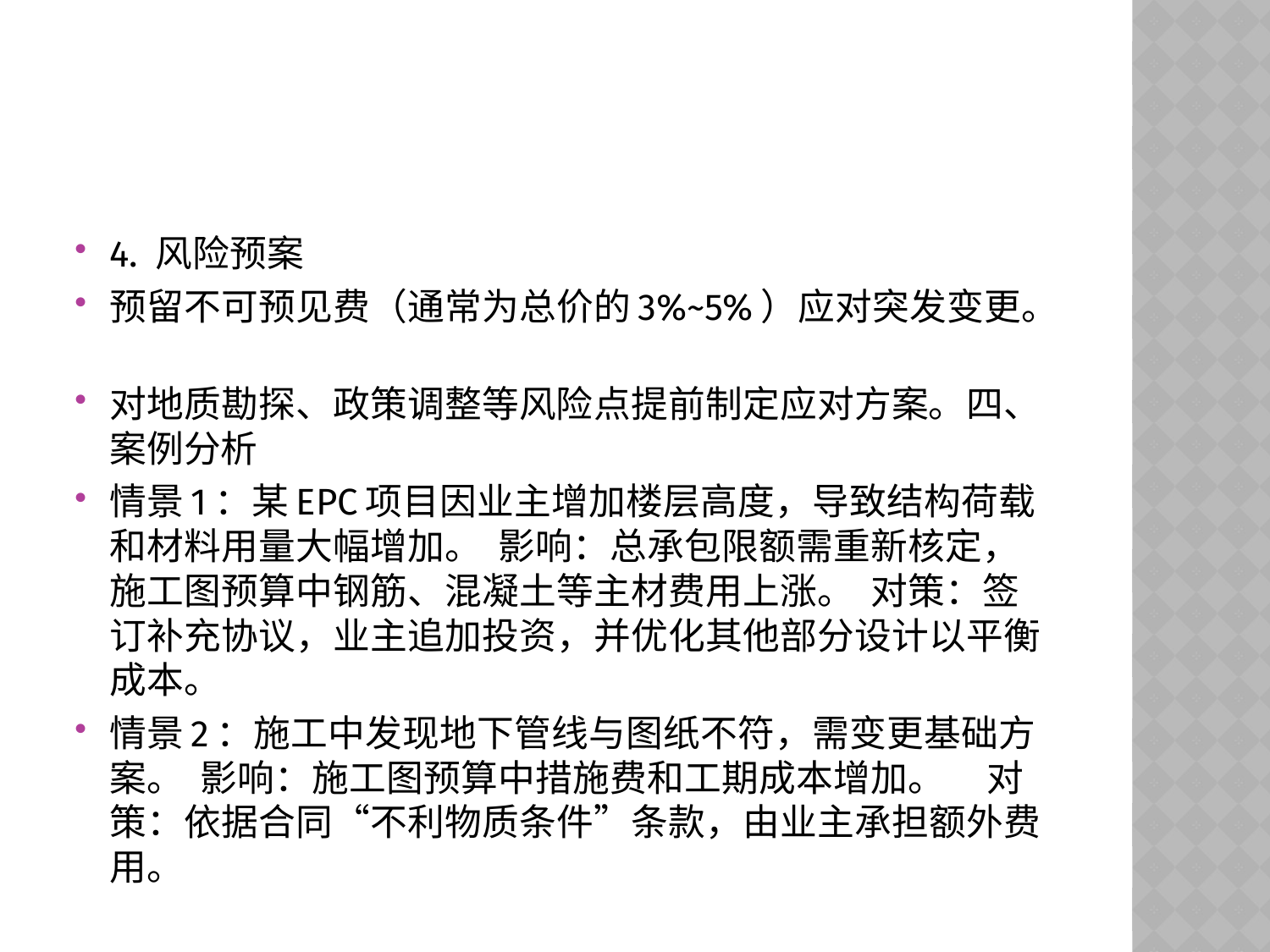

#
4. 风险预案
预留不可预见费（通常为总价的3%~5%）应对突发变更。
对地质勘探、政策调整等风险点提前制定应对方案。四、案例分析
情景1：某EPC项目因业主增加楼层高度，导致结构荷载和材料用量大幅增加。  影响：总承包限额需重新核定，施工图预算中钢筋、混凝土等主材费用上涨。  对策：签订补充协议，业主追加投资，并优化其他部分设计以平衡成本。
情景2：施工中发现地下管线与图纸不符，需变更基础方案。  影响：施工图预算中措施费和工期成本增加。     对策：依据合同“不利物质条件”条款，由业主承担额外费用。